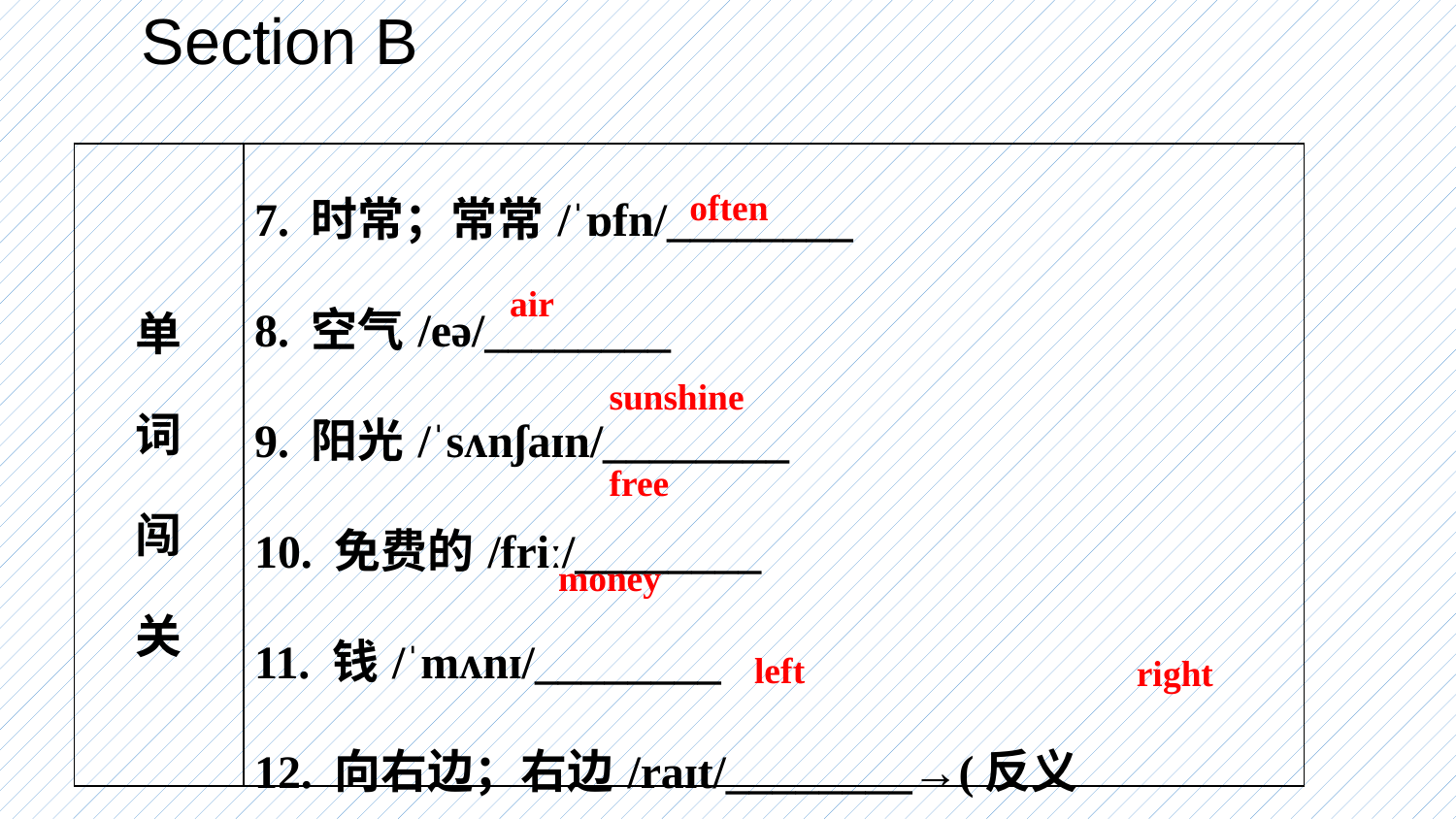

Section B

| 单 词 闯 关 | 7. 时常；常常/ˈɒfn/\_\_\_\_\_\_\_\_ 8. 空气/eə/\_\_\_\_\_\_\_\_ 9. 阳光/ˈsʌnʃaɪn/\_\_\_\_\_\_\_\_ 10. 免费的/friː/\_\_\_\_\_\_\_\_ 11. 钱/ˈmʌnɪ/\_\_\_\_\_\_\_\_ 12. 向右边；右边/raɪt/\_\_\_\_\_\_\_\_→(反义词)\_\_\_\_\_\_\_\_ |
| --- | --- |
often
air
sunshine
free
money
left
right